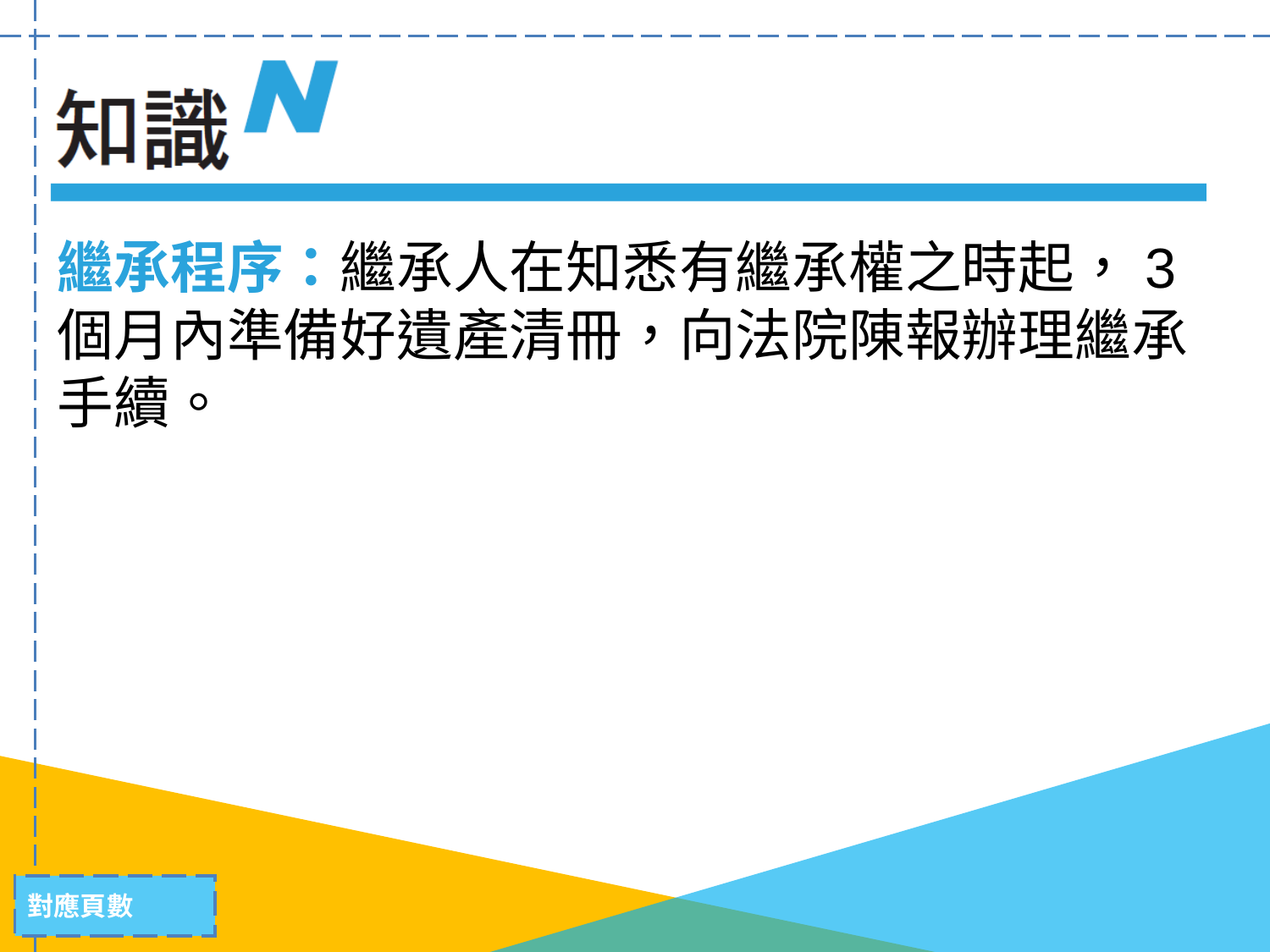

繼承程序：繼承人在知悉有繼承權之時起，3 個月內準備好遺產清冊，向法院陳報辦理繼承手續。